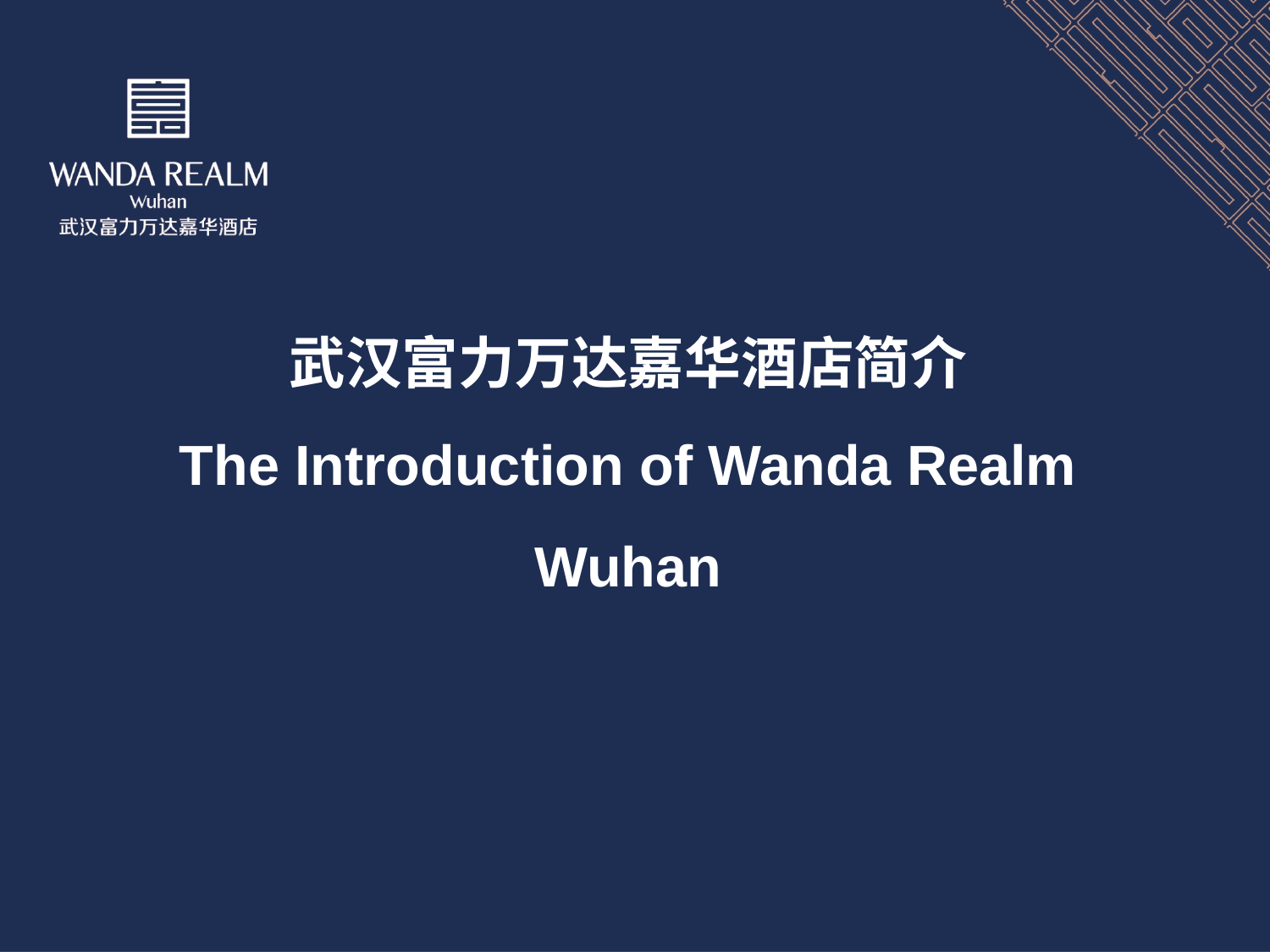

# 武汉富力万达嘉华酒店简介 The Introduction of Wanda Realm Wuhan